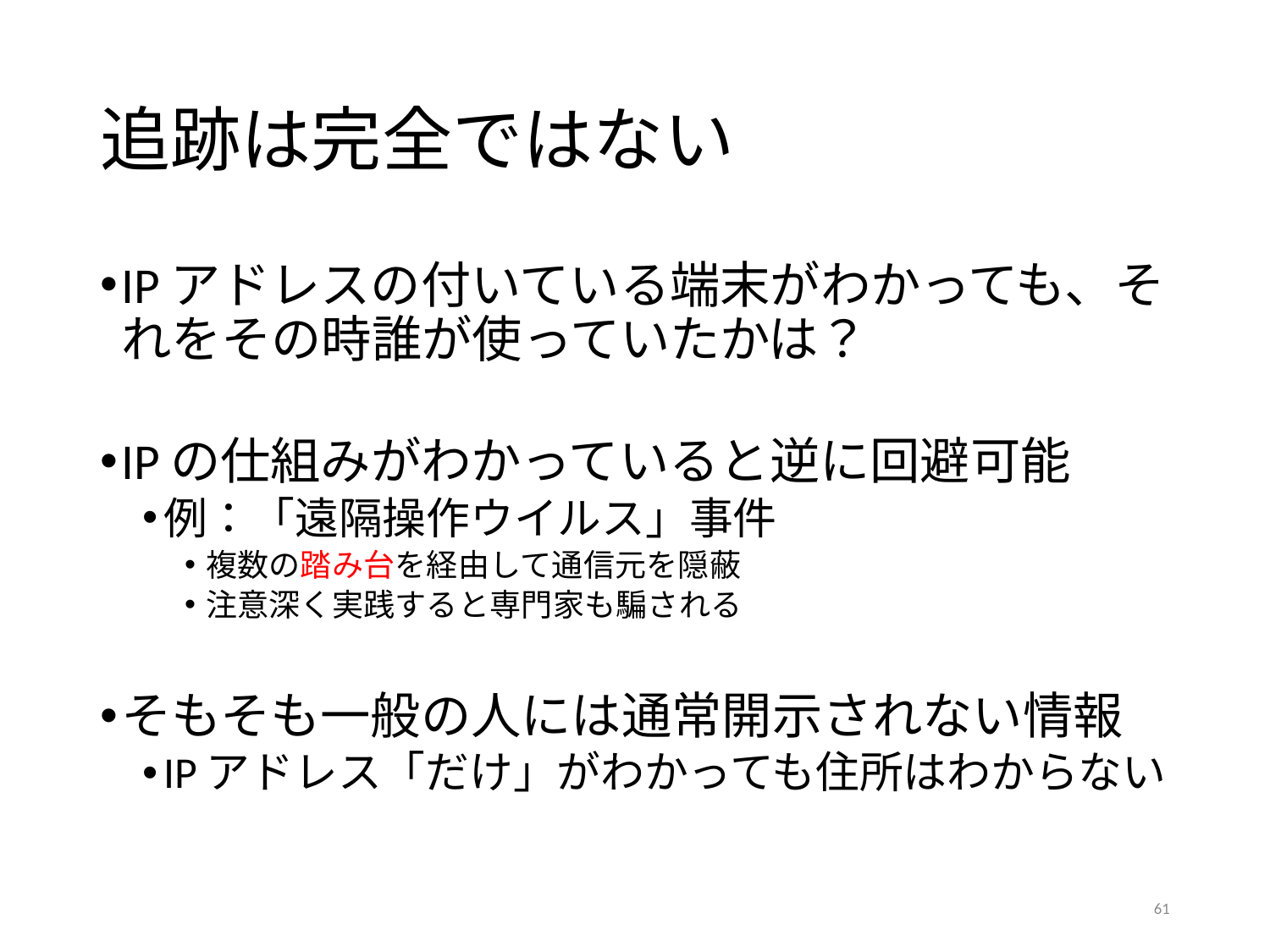

# 追跡は完全ではない
IPアドレスの付いている端末がわかっても、それをその時誰が使っていたかは？

IPの仕組みがわかっていると逆に回避可能
例：「遠隔操作ウイルス」事件
複数の踏み台を経由して通信元を隠蔽
注意深く実践すると専門家も騙される

そもそも一般の人には通常開示されない情報
IPアドレス「だけ」がわかっても住所はわからない
61